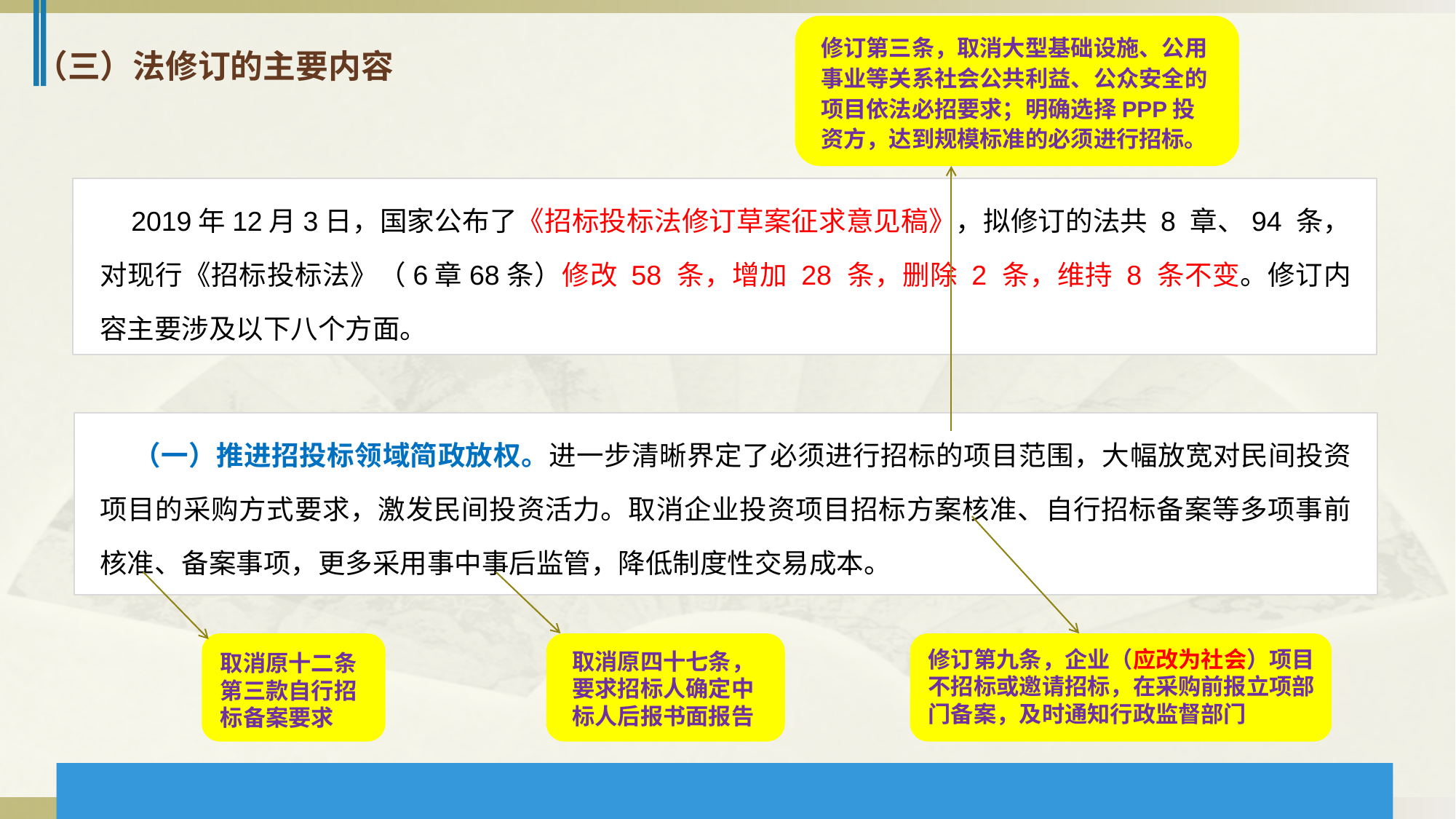

修订第三条，取消大型基础设施、公用事业等关系社会公共利益、公众安全的项目依法必招要求；明确选择PPP投资方，达到规模标准的必须进行招标。

 （三）法修订的主要内容
    2019年12月3日，国家公布了《招标投标法修订草案征求意见稿》，拟修订的法共 8 章、94 条，对现行《招标投标法》（6章68条）修改 58 条，增加 28 条，删除 2 条，维持 8 条不变。修订内容主要涉及以下八个方面。

    （一）推进招投标领域简政放权。进一步清晰界定了必须进行招标的项目范围，大幅放宽对民间投资项目的采购方式要求，激发民间投资活力。取消企业投资项目招标方案核准、自行招标备案等多项事前核准、备案事项，更多采用事中事后监管，降低制度性交易成本。

修订第九条，企业（应改为社会）项目不招标或邀请招标，在采购前报立项部门备案，及时通知行政监督部门
取消原四十七条，要求招标人确定中标人后报书面报告
取消原十二条第三款自行招标备案要求